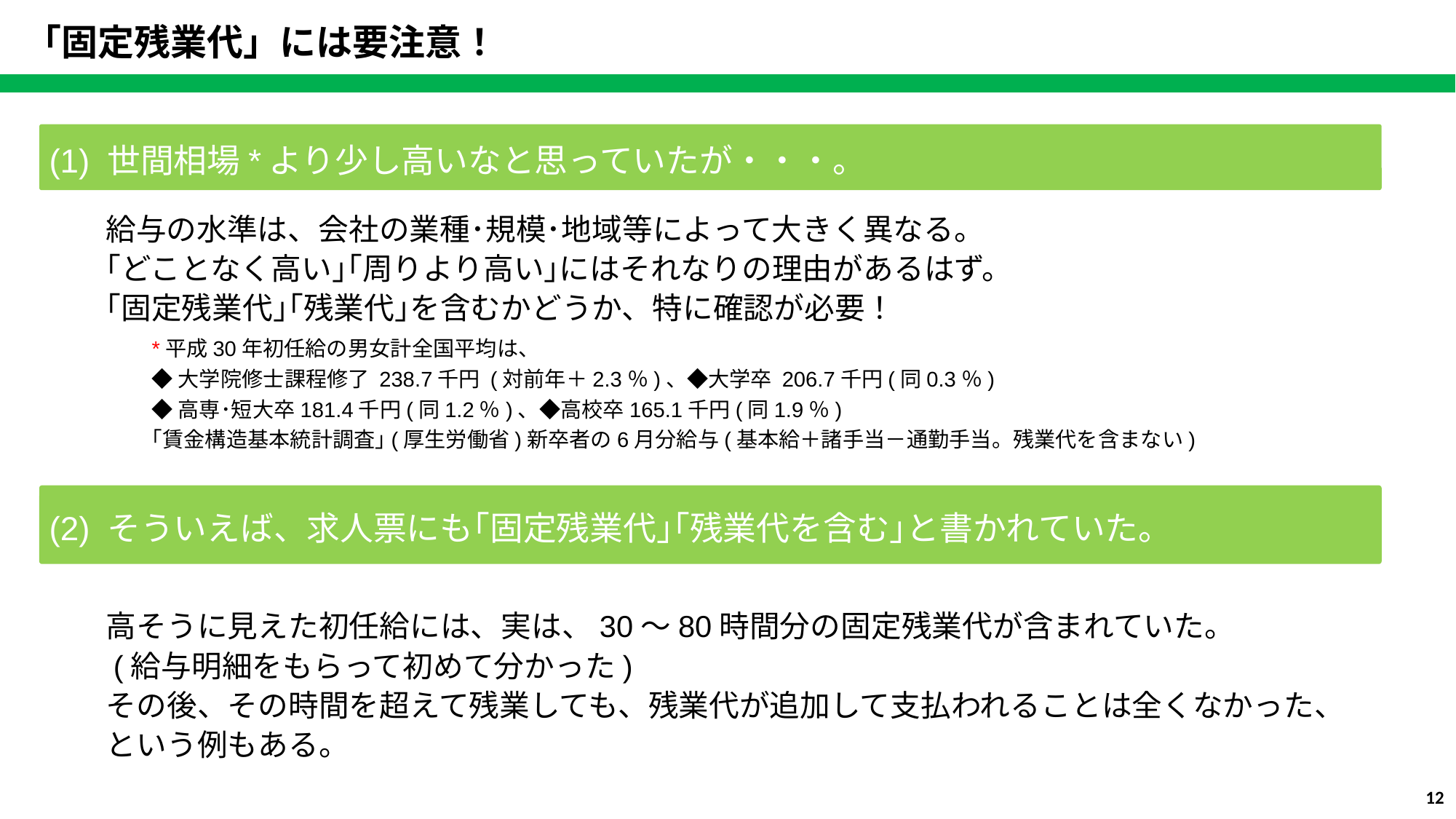

「固定残業代」には要注意！

(1) 世間相場*より少し高いなと思っていたが・・・。
　給与の水準は、会社の業種･規模･地域等によって大きく異なる。
　｢どことなく高い｣｢周りより高い｣にはそれなりの理由があるはず。
　｢固定残業代｣｢残業代｣を含むかどうか、特に確認が必要！
*平成30年初任給の男女計全国平均は、
◆大学院修士課程修了 238.7千円 (対前年＋2.3％)、◆大学卒 206.7千円(同0.3％)
◆高専･短大卒181.4千円(同1.2％)、◆高校卒165.1千円(同1.9％)
｢賃金構造基本統計調査｣(厚生労働省)新卒者の6月分給与(基本給＋諸手当－通勤手当。残業代を含まない)
(2) そういえば、求人票にも｢固定残業代｣｢残業代を含む｣と書かれていた。
　高そうに見えた初任給には、実は、30～80時間分の固定残業代が含まれていた。
　(給与明細をもらって初めて分かった)
　その後、その時間を超えて残業しても、残業代が追加して支払われることは全くなかった、
　という例もある。
12